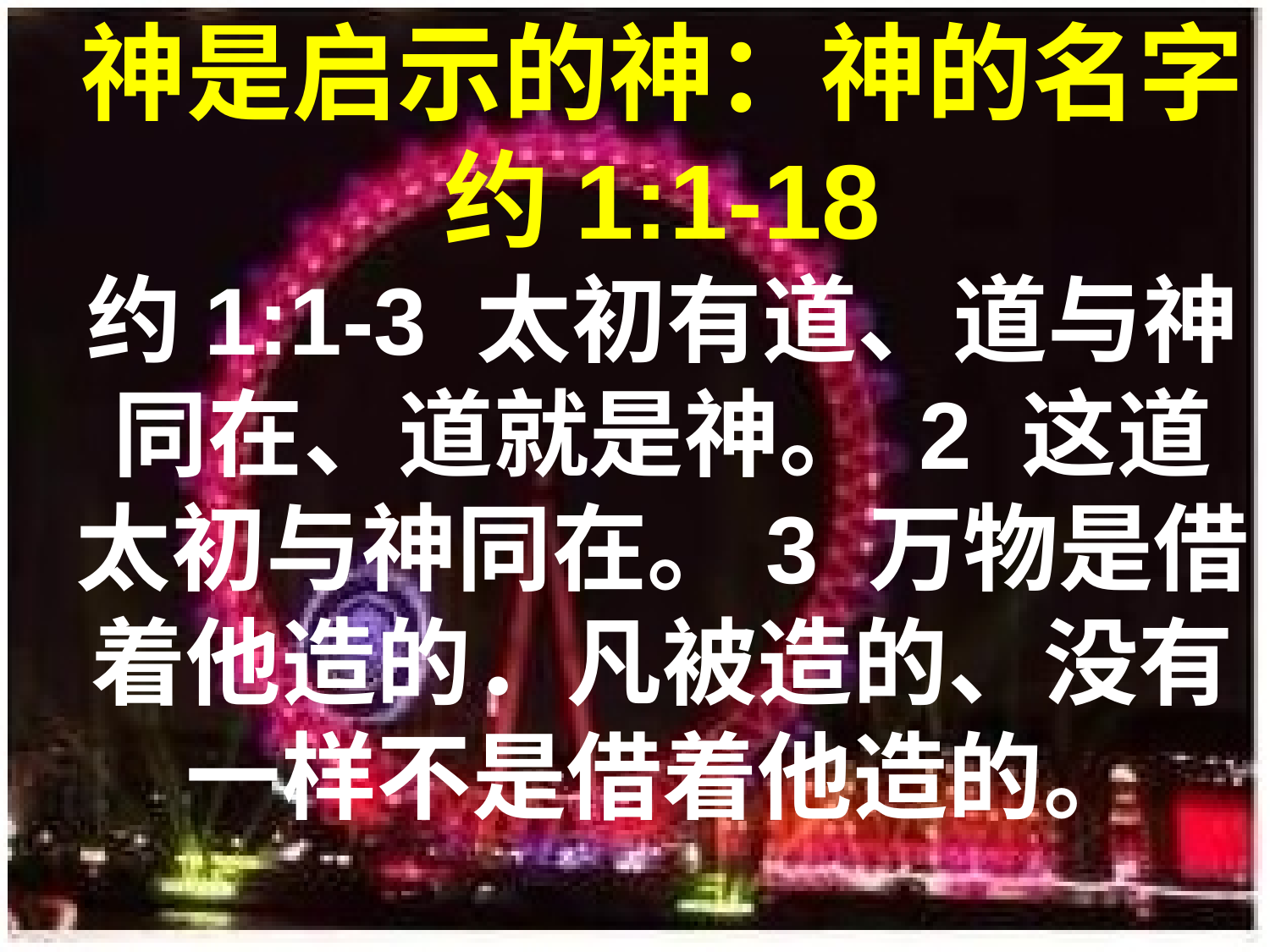

神是启示的神：神的名字
约1:1-18
约1:1-3 太初有道、道与神同在、道就是神。 2 这道太初与神同在。3 万物是借着他造的．凡被造的、没有一样不是借着他造的。